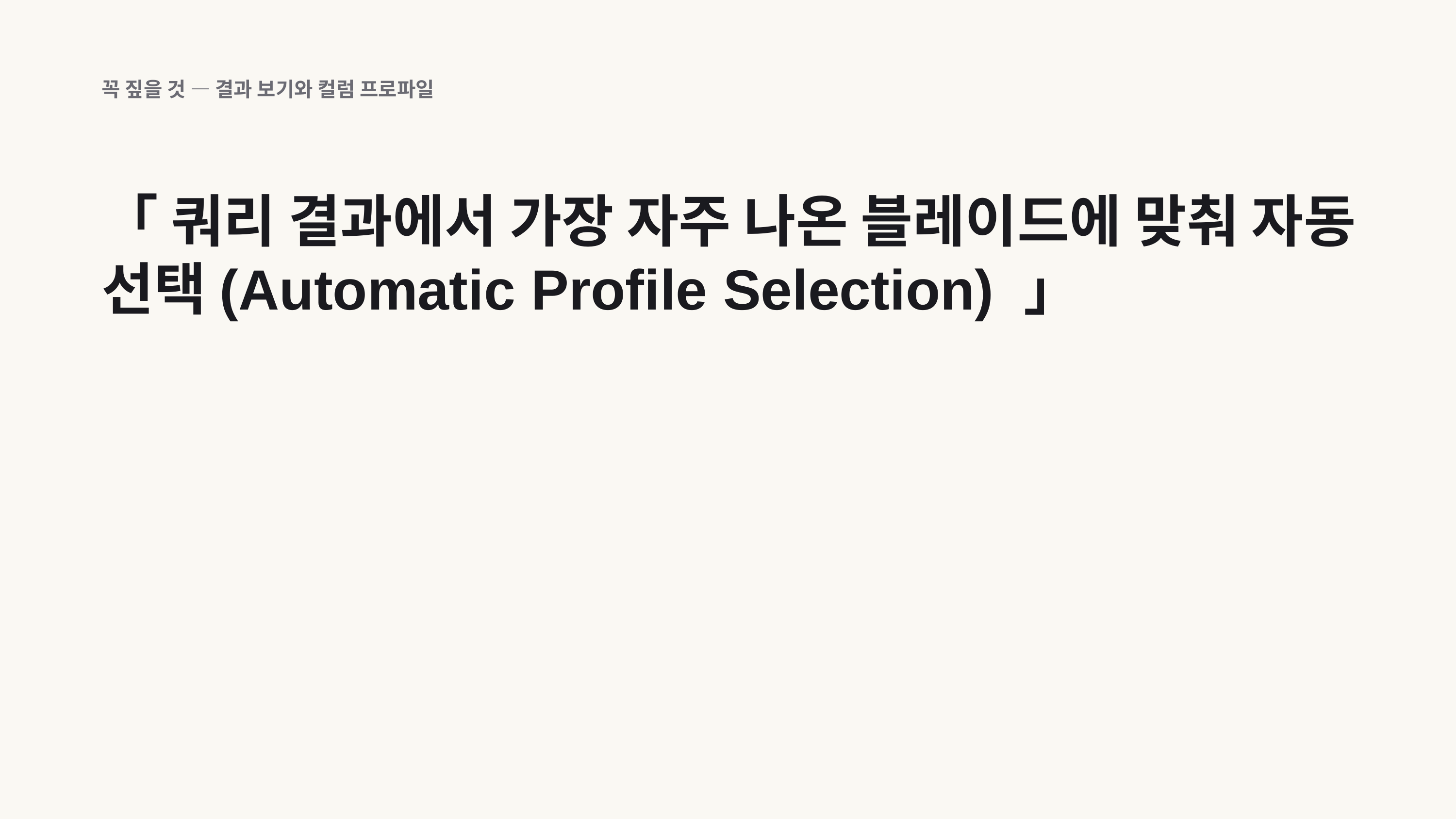

꼭 짚을 것 — 결과 보기와 컬럼 프로파일
「 쿼리 결과에서 가장 자주 나온 블레이드에 맞춰 자동 선택(Automatic Profile Selection) 」